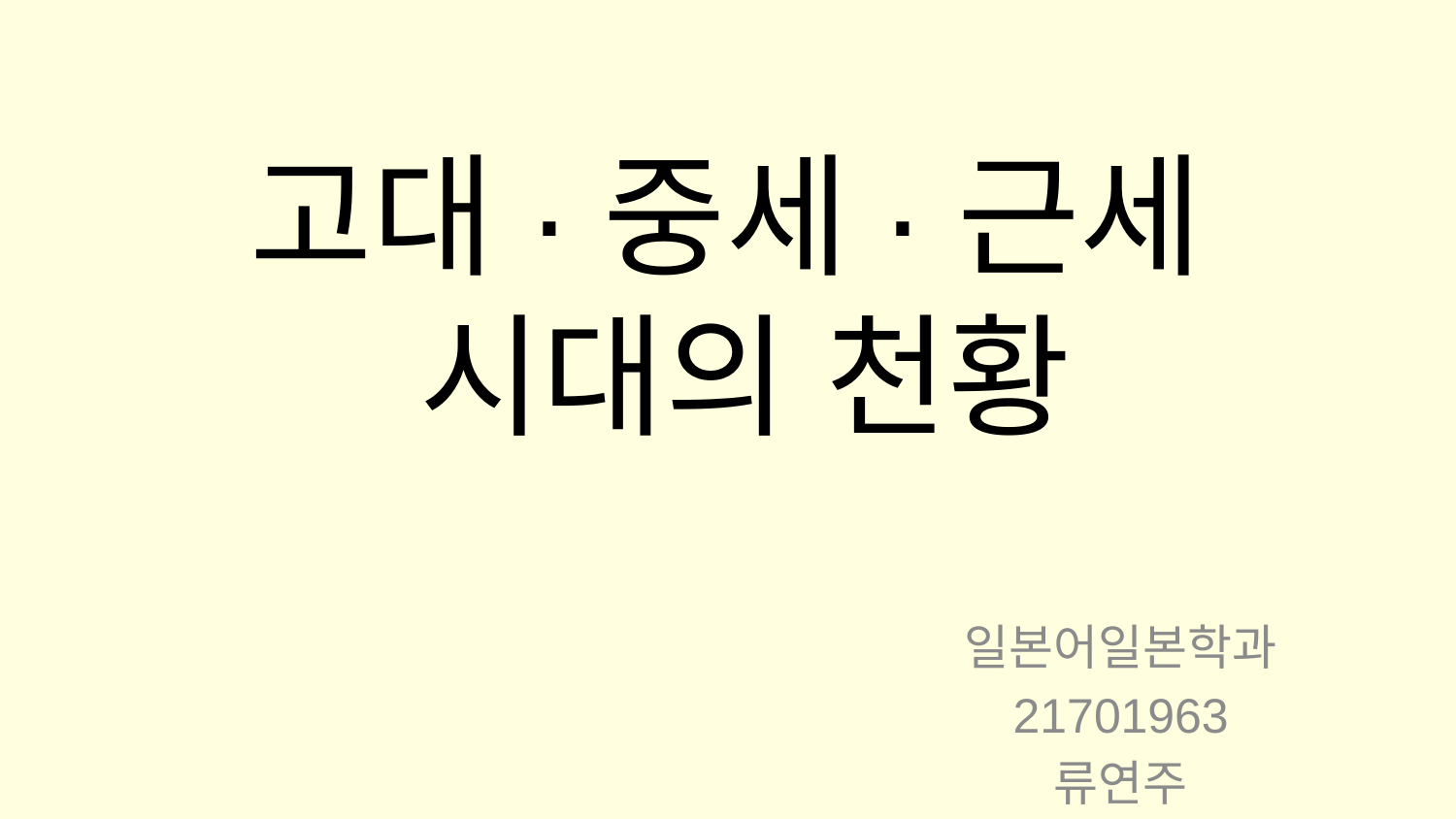

# 고대·중세·근세 시대의 천황
일본어일본학과
21701963
류연주